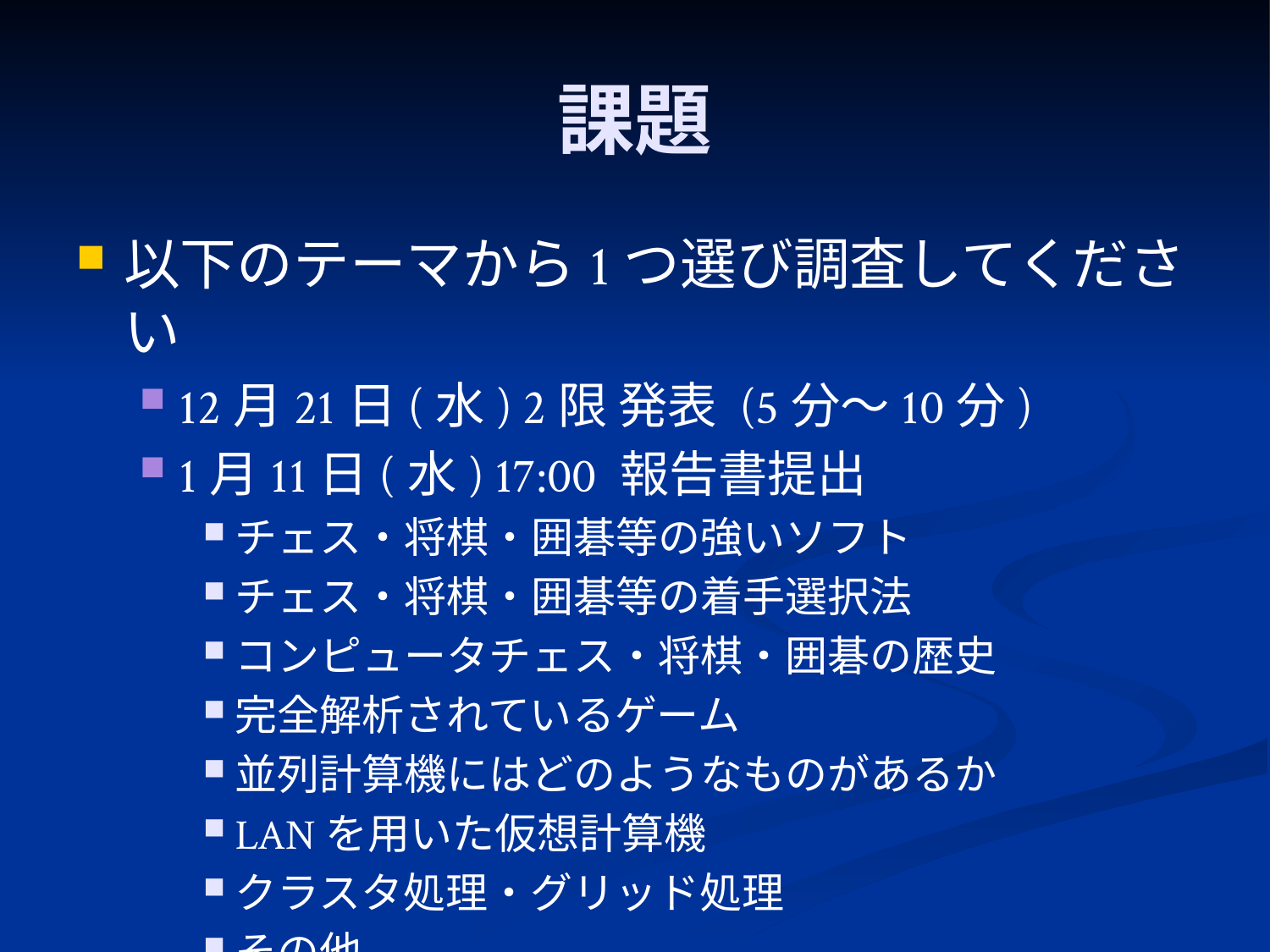

# 課題
以下のテーマから1つ選び調査してください
12月21日(水) 2限 発表 (5分～10分)
1月11日(水) 17:00 報告書提出
チェス・将棋・囲碁等の強いソフト
チェス・将棋・囲碁等の着手選択法
コンピュータチェス・将棋・囲碁の歴史
完全解析されているゲーム
並列計算機にはどのようなものがあるか
LANを用いた仮想計算機
クラスタ処理・グリッド処理
その他